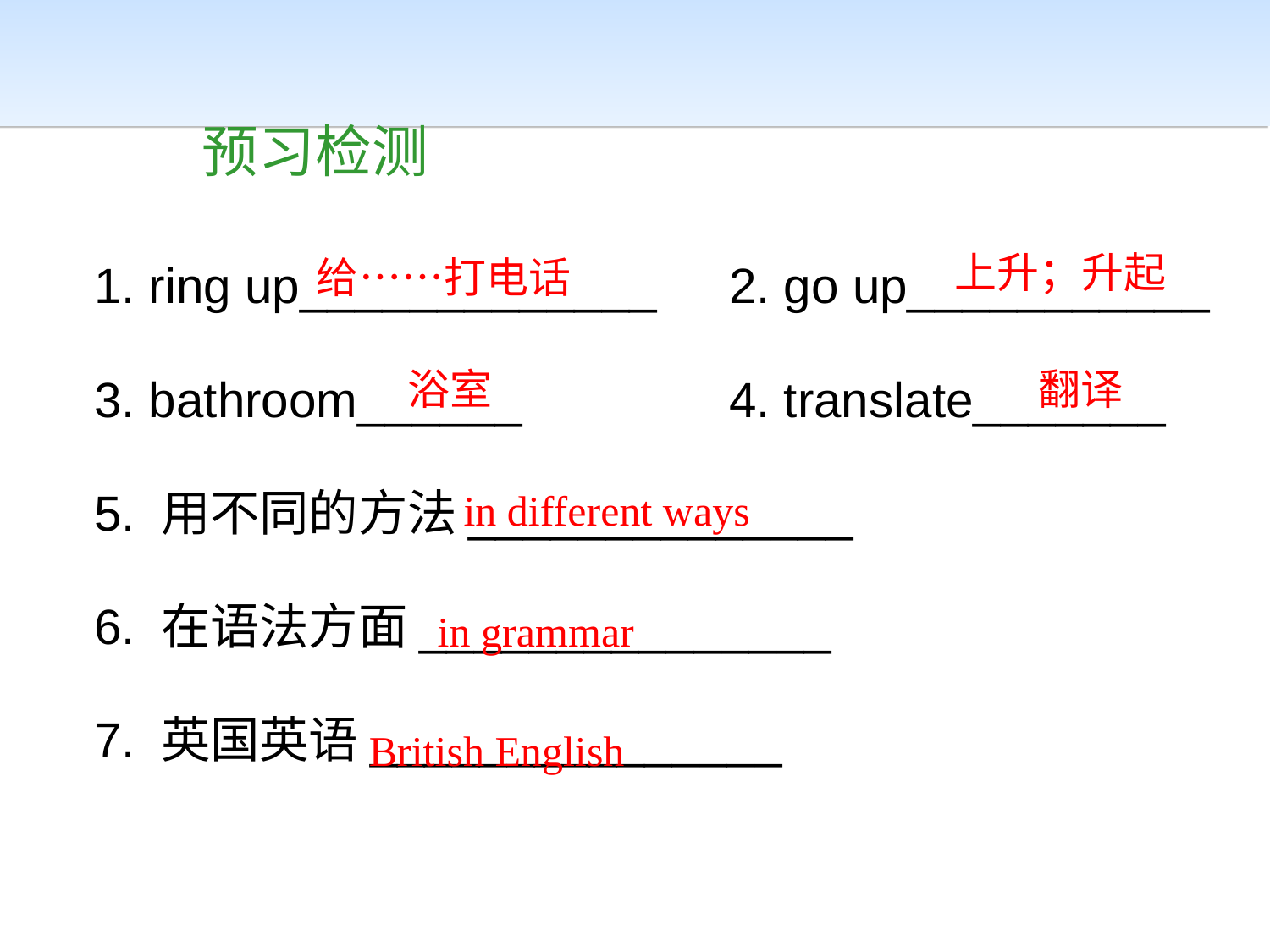

预习检测
1. ring up_____________	2. go up___________
3. bathroom______		4. translate_______
5. 用不同的方法______________
6. 在语法方面_______________
7. 英国英语_______________
上升；升起
给……打电话
浴室
翻译
in different ways
in grammar
British English